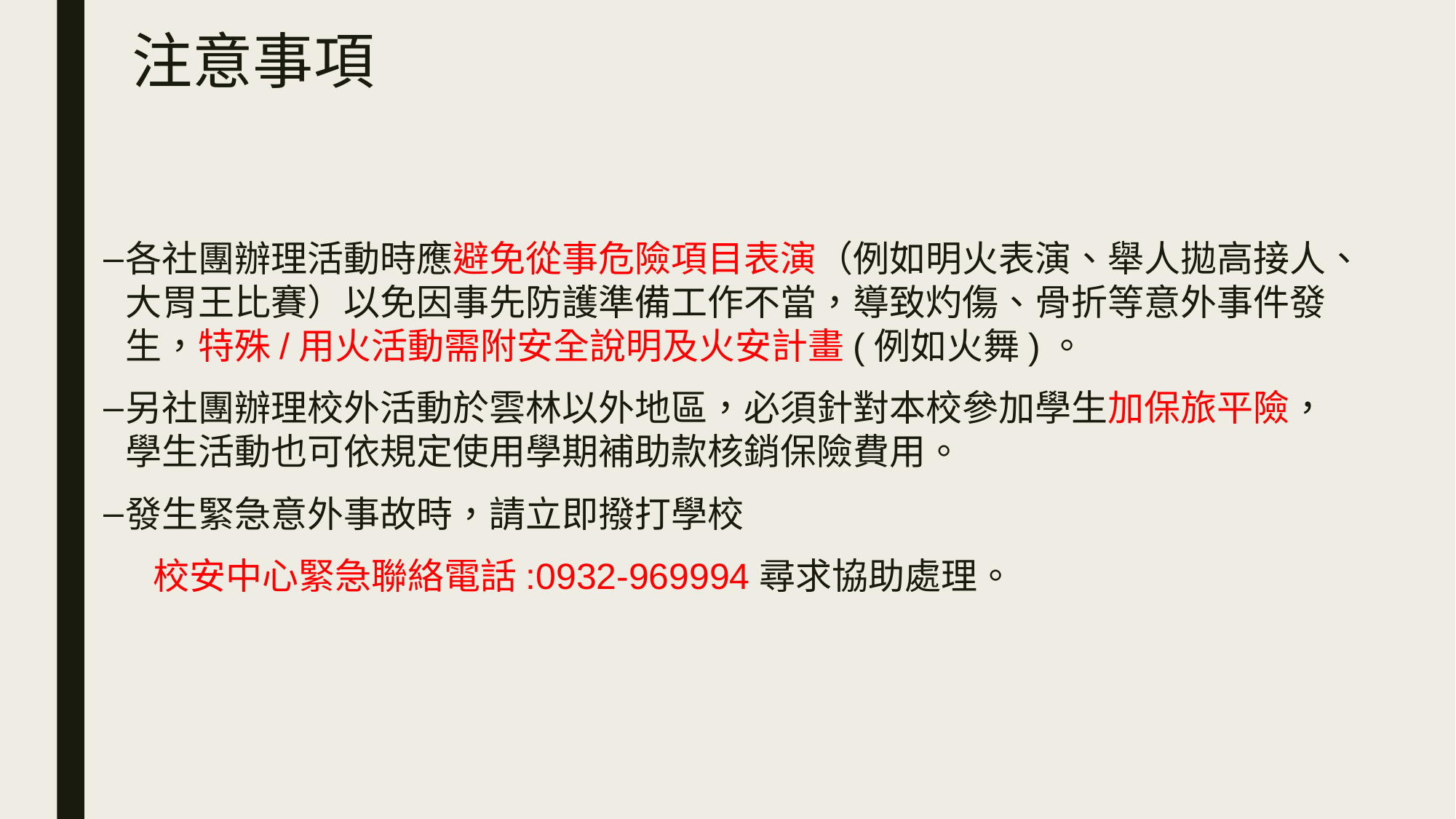

# 注意事項
各社團辦理活動時應避免從事危險項目表演（例如明火表演、舉人拋高接人、大胃王比賽）以免因事先防護準備工作不當，導致灼傷、骨折等意外事件發生，特殊/用火活動需附安全說明及火安計畫(例如火舞)。
另社團辦理校外活動於雲林以外地區，必須針對本校參加學生加保旅平險，學生活動也可依規定使用學期補助款核銷保險費用。
發生緊急意外事故時，請立即撥打學校
     校安中心緊急聯絡電話:0932-969994尋求協助處理。